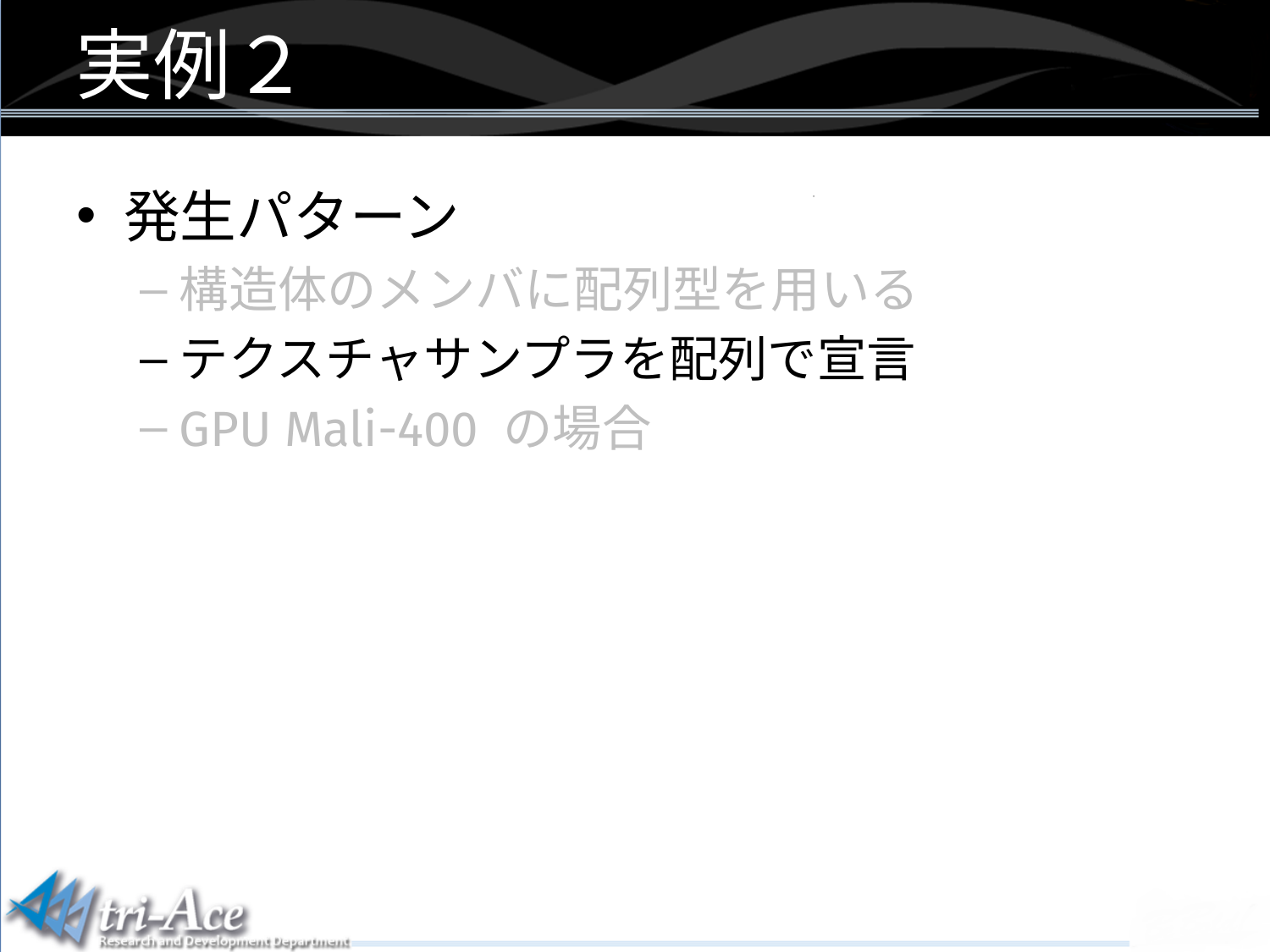

実例２
発生パターン
構造体のメンバに配列型を用いる
テクスチャサンプラを配列で宣言
GPU Mali-400 の場合